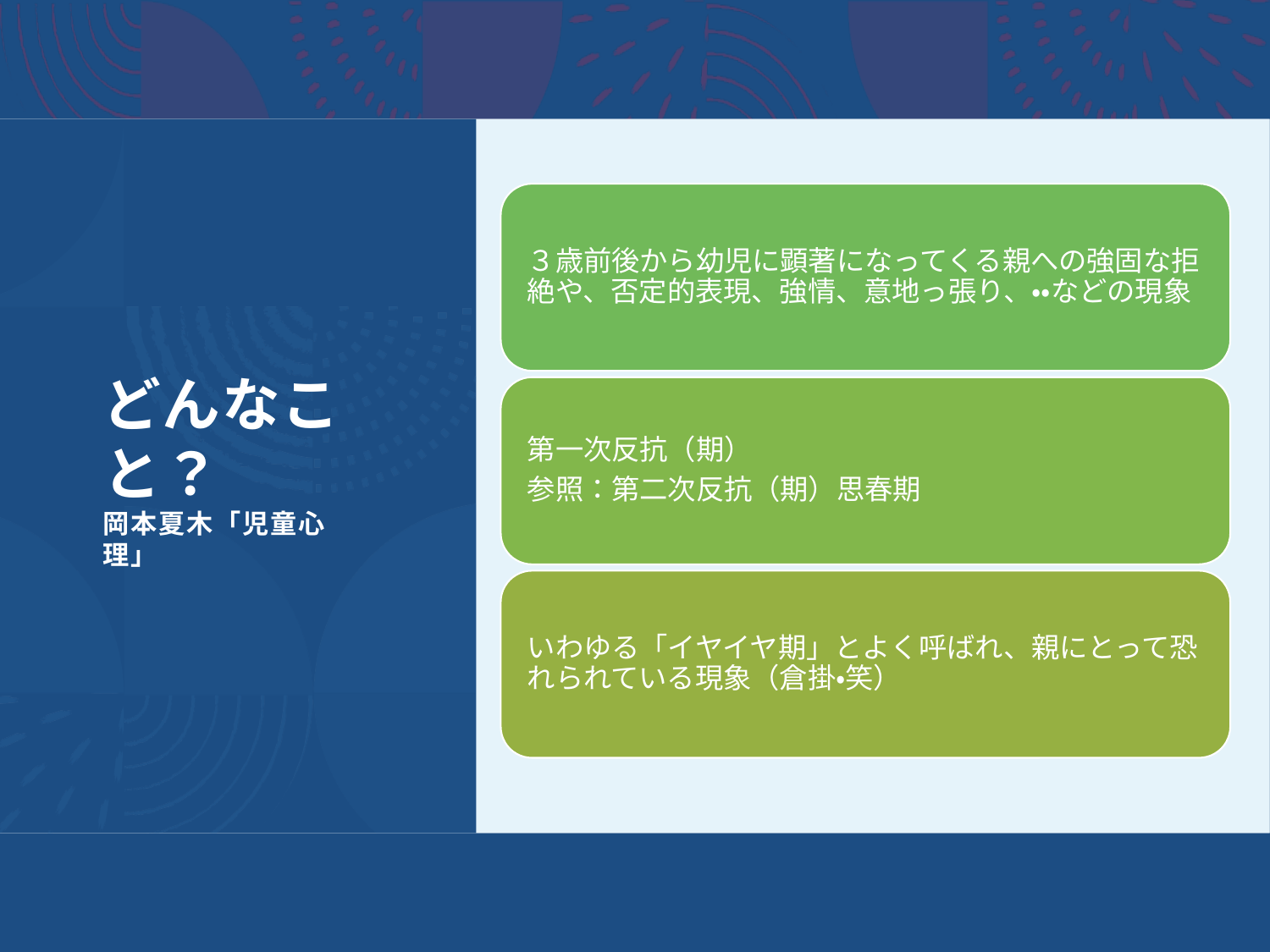

３歳前後から幼児に顕著になってくる親への強固な拒絶や、否定的表現、強情、意地っ張り、・・などの現象
第一次反抗（期）
参照：第二次反抗（期）思春期
いわゆる「イヤイヤ期」とよく呼ばれ、親にとって恐れられている現象（倉掛・笑）
# どんなこと？ 岡本夏木「児童心理」